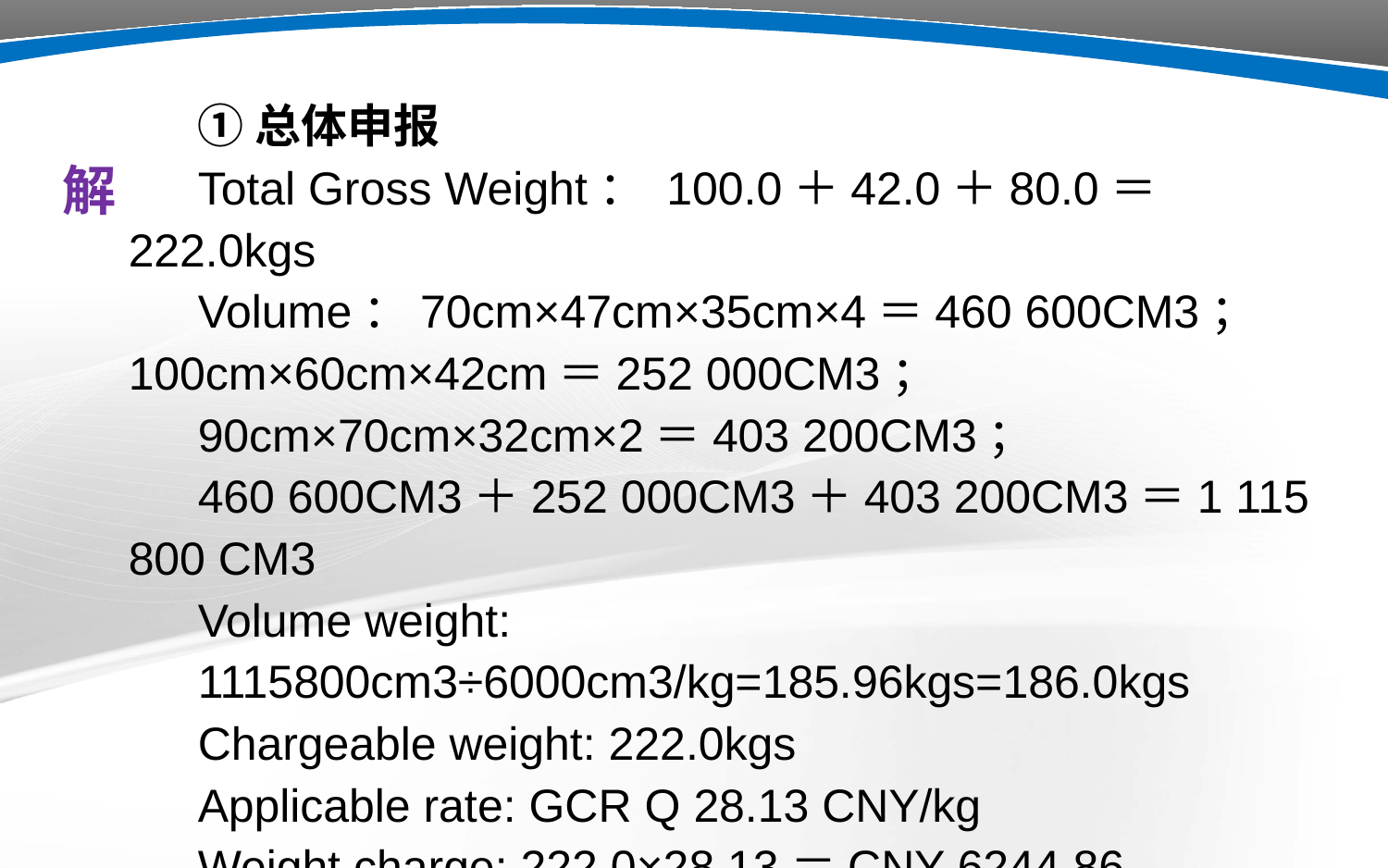

①总体申报
Total Gross Weight： 100.0＋42.0＋80.0＝222.0kgs
Volume：70cm×47cm×35cm×4＝460 600CM3；100cm×60cm×42cm＝252 000CM3；
90cm×70cm×32cm×2＝403 200CM3；
460 600CM3＋252 000CM3＋403 200CM3＝1 115 800 CM3
Volume weight:
1115800cm3÷6000cm3/kg=185.96kgs=186.0kgs
Chargeable weight: 222.0kgs
Applicable rate: GCR Q 28.13 CNY/kg
Weight charge: 222.0×28.13＝CNY 6244.86

解